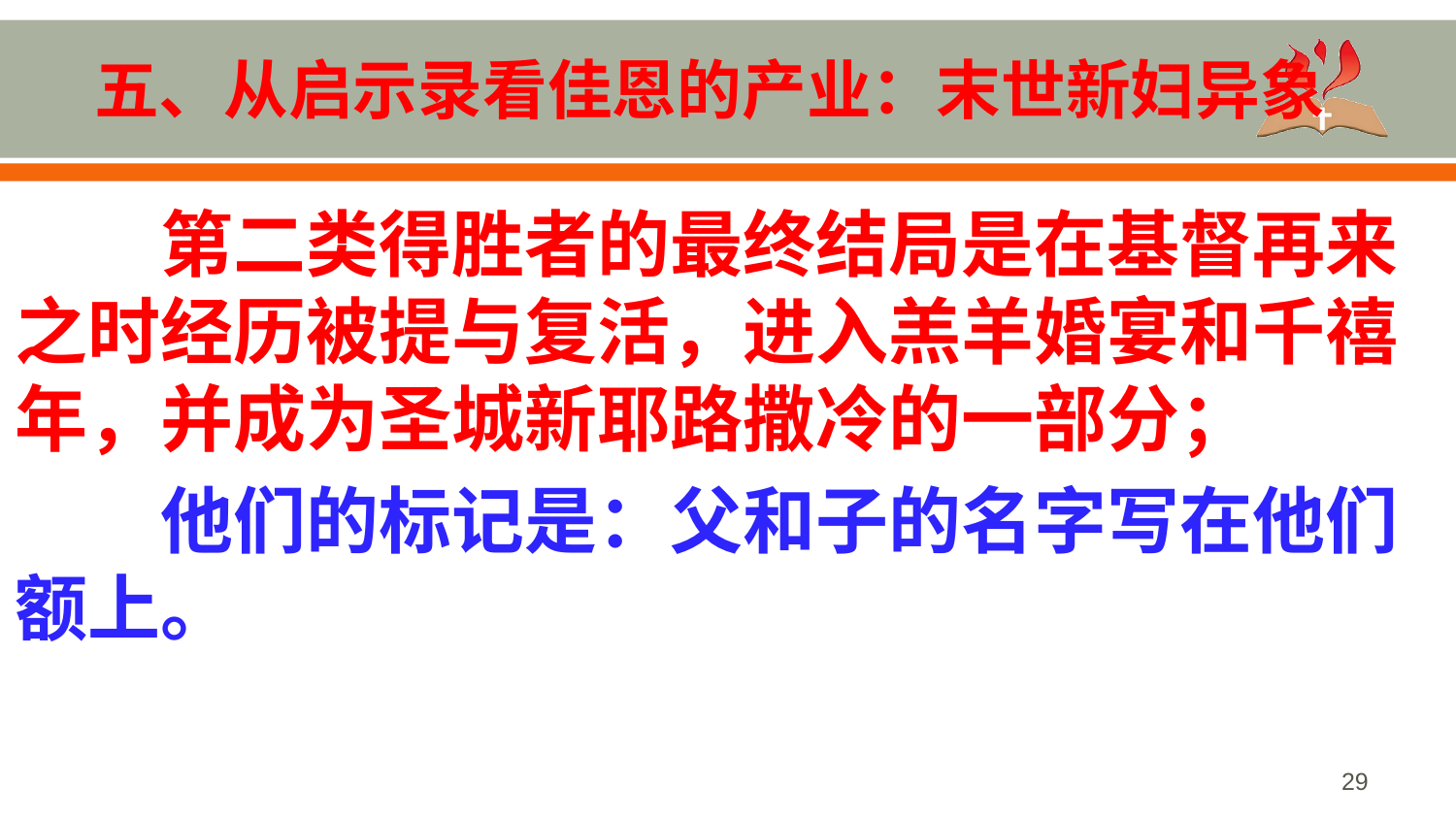

# 五、从启示录看佳恩的产业：末世新妇异象
	第二类得胜者的最终结局是在基督再来之时经历被提与复活，进入羔羊婚宴和千禧年，并成为圣城新耶路撒冷的一部分；
	他们的标记是：父和子的名字写在他们额上。

29